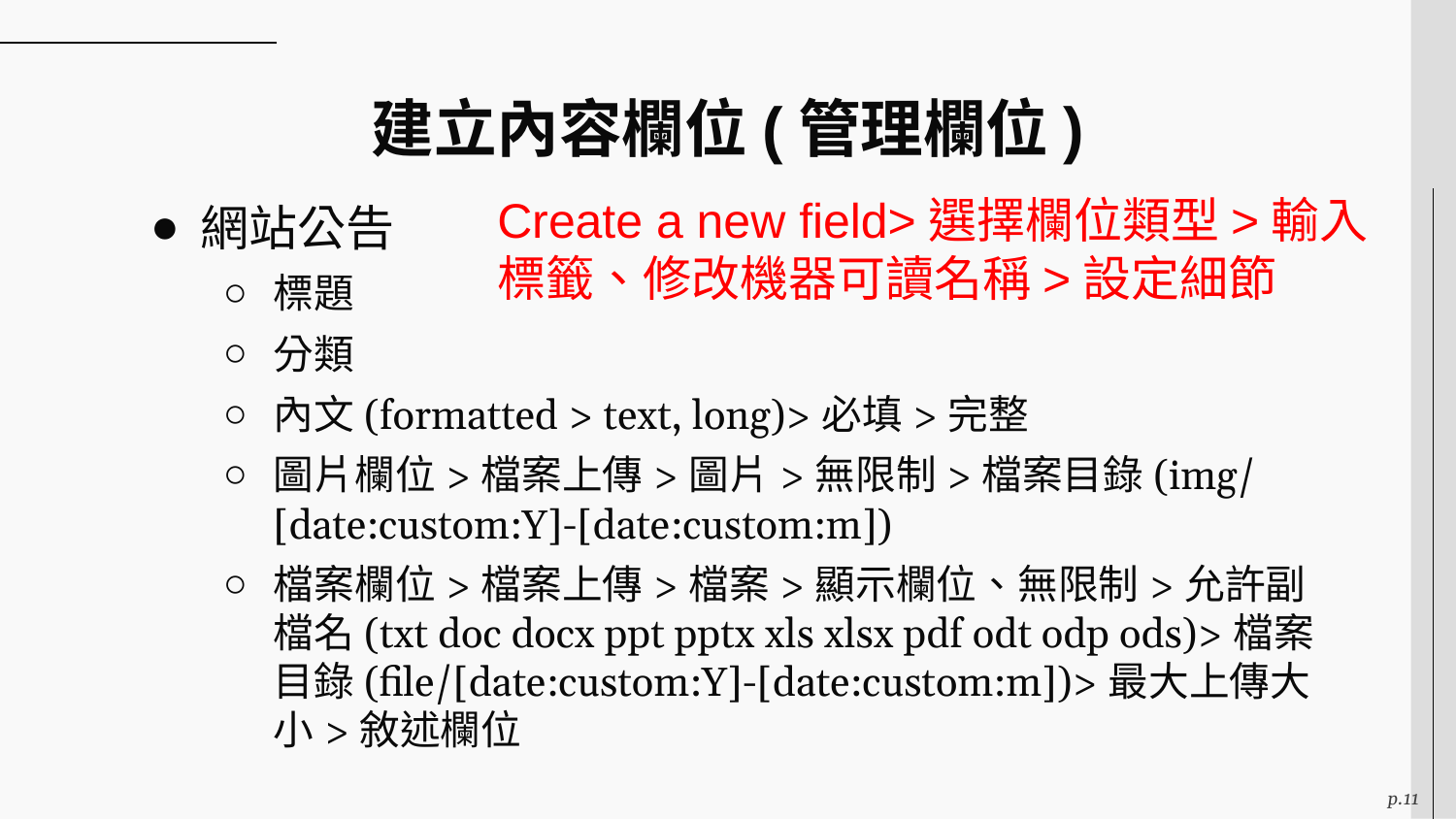

# 建立內容欄位(管理欄位)
網站公告
標題
分類
內文(formatted > text, long)>必填>完整
圖片欄位>檔案上傳>圖片>無限制>檔案目錄(img/[date:custom:Y]-[date:custom:m])
檔案欄位>檔案上傳>檔案>顯示欄位、無限制>允許副檔名(txt doc docx ppt pptx xls xlsx pdf odt odp ods)>檔案目錄(file/[date:custom:Y]-[date:custom:m])>最大上傳大小>敘述欄位
Create a new field>選擇欄位類型>輸入標籤、修改機器可讀名稱>設定細節

p.11